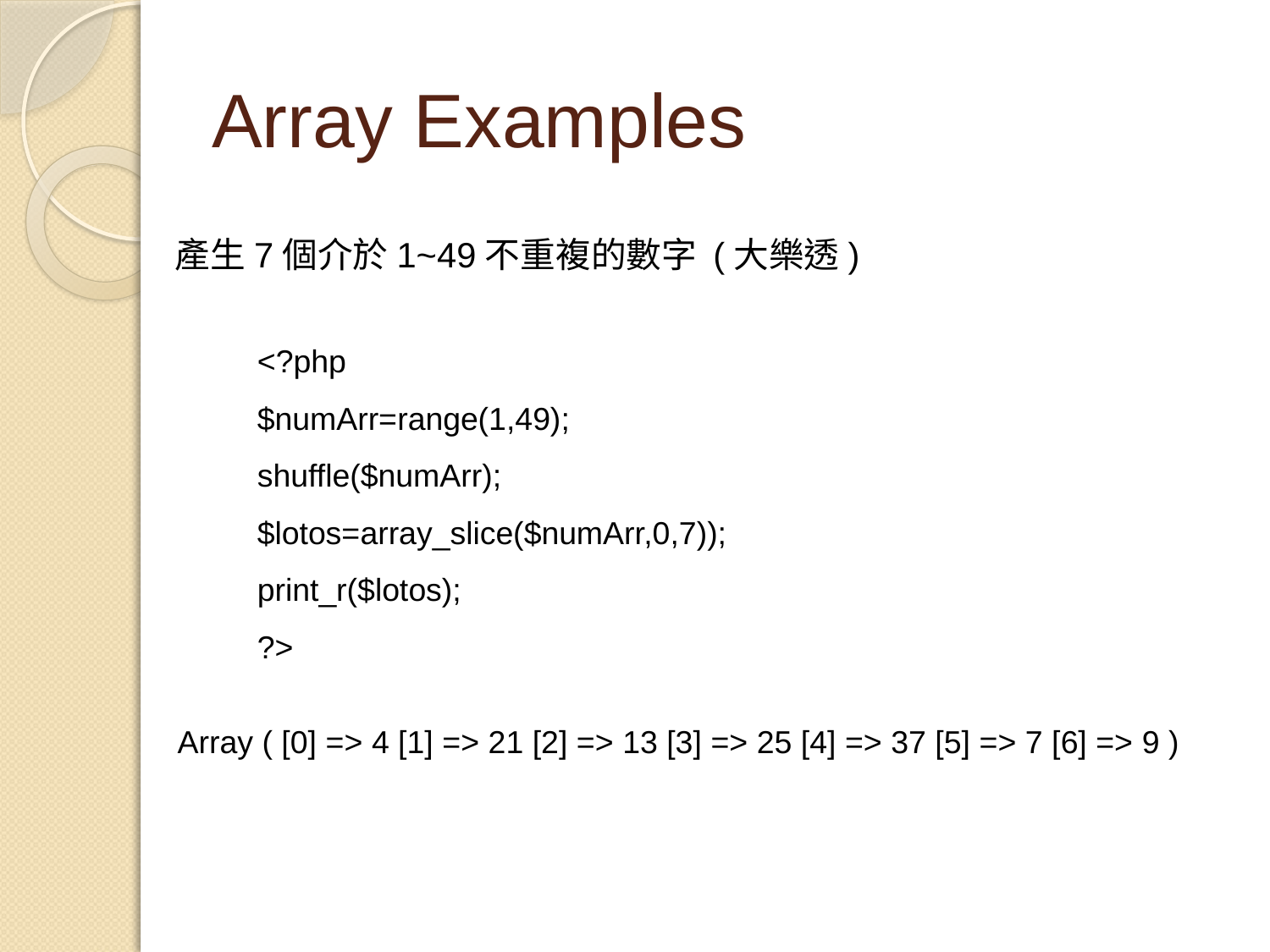

# Array Examples
產生7個介於1~49不重複的數字 (大樂透)
<?php
$numArr=range(1,49);
shuffle($numArr);
$lotos=array_slice($numArr,0,7));
print_r($lotos);
?>
Array ( [0] => 4 [1] => 21 [2] => 13 [3] => 25 [4] => 37 [5] => 7 [6] => 9 )